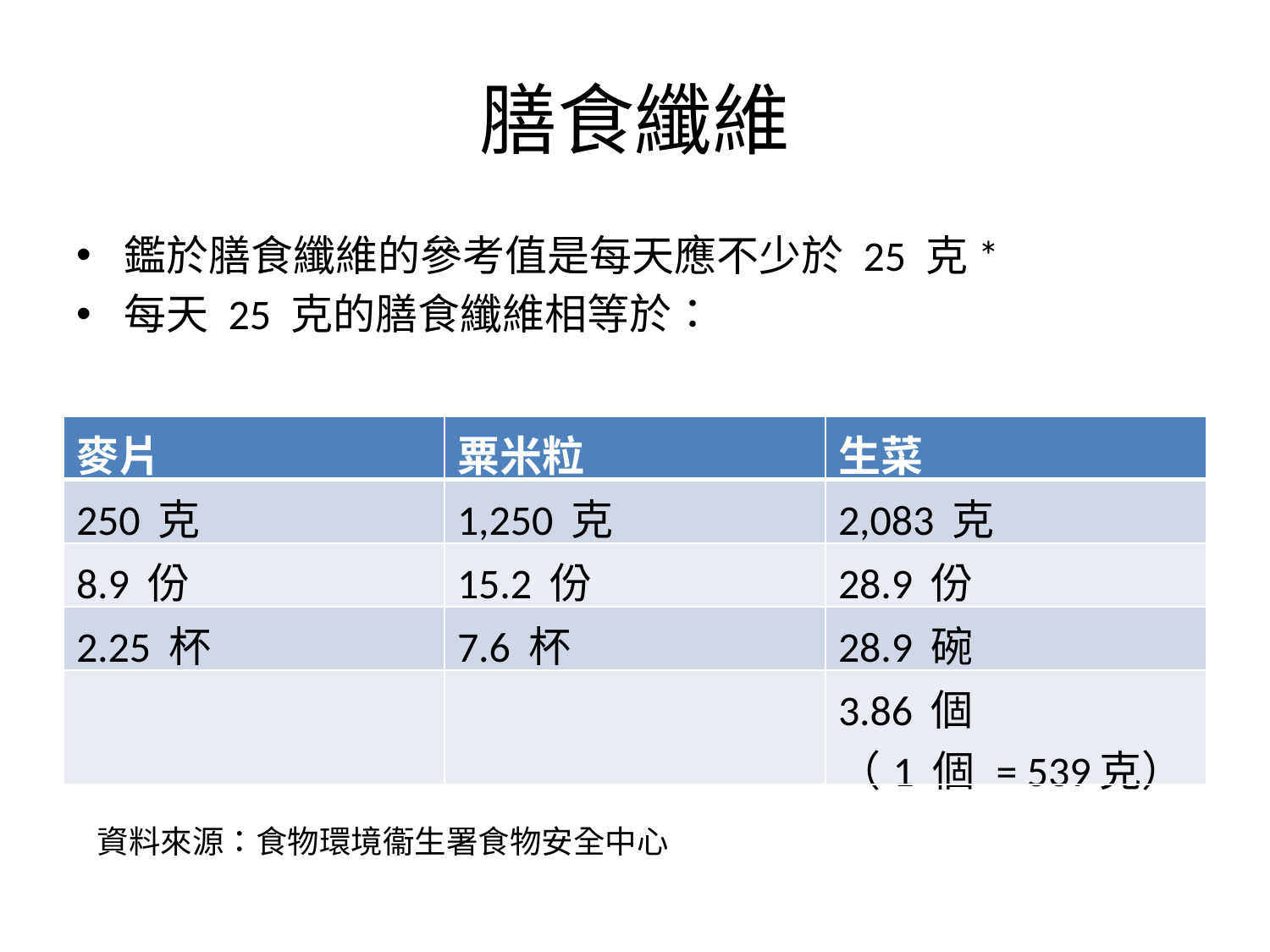

# 膳食纖維
鑑於膳食纖維的參考值是每天應不少於 25 克*
每天 25 克的膳食纖維相等於：

| 麥片 | 粟米粒 | 生菜 |
| --- | --- | --- |
| 250 克 | 1,250 克 | 2,083 克 |
| 8.9 份 | 15.2 份 | 28.9 份 |
| 2.25 杯 | 7.6 杯 | 28.9 碗 |
|  |  | 3.86 個 （1 個 = 539克） |
資料來源：食物環境衞生署食物安全中心